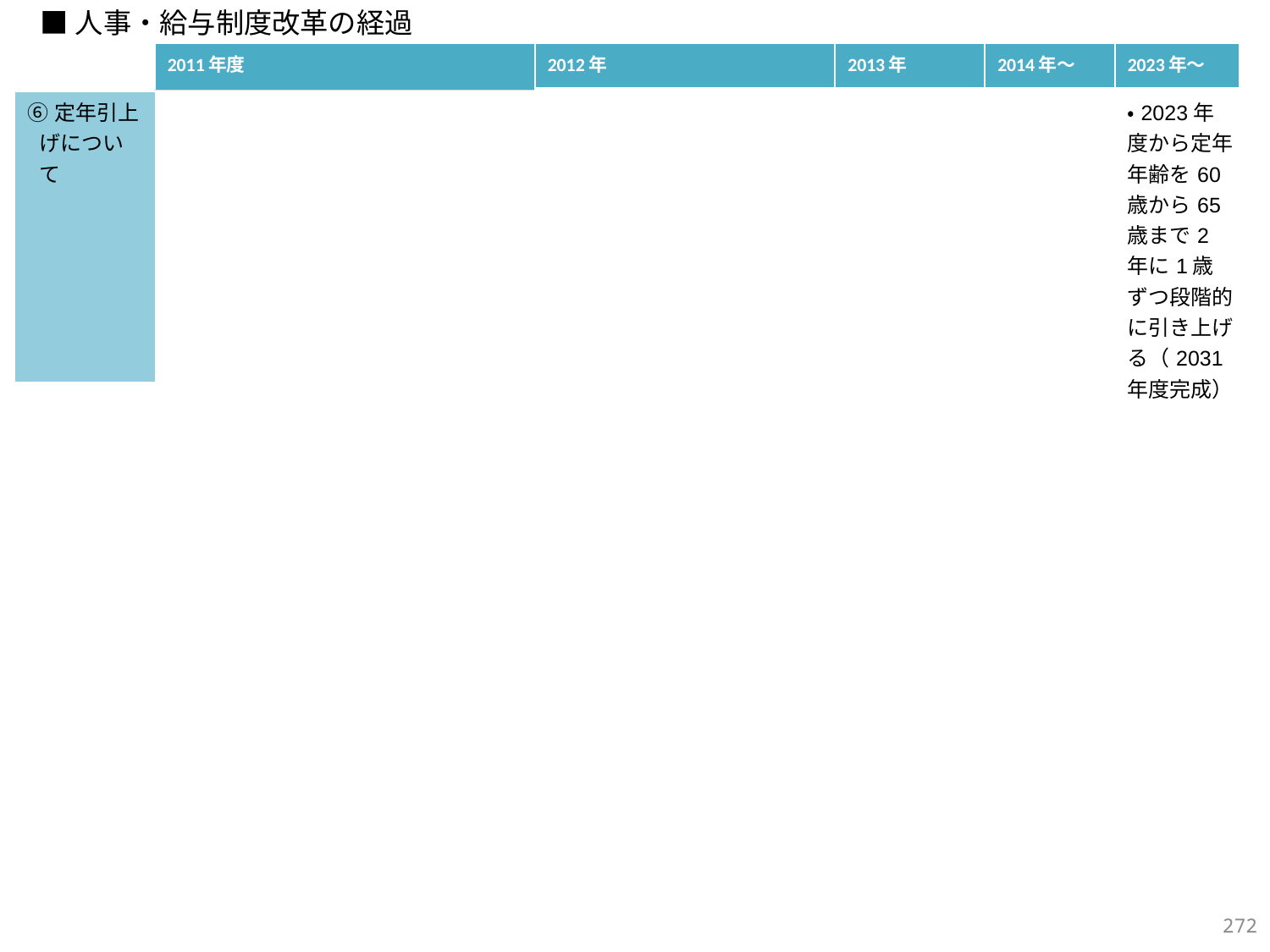

■人事・給与制度改革の経過
|  | 2011年度 | 2012年 | 2013年 | 2014年～ | 2023年～ |
| --- | --- | --- | --- | --- | --- |
| ⑥定年引上げについて |  |  |  |  | ・2023年度から定年年齢を60歳から65歳まで2年に1歳ずつ段階的に引き上げる（2031年度完成） |
272